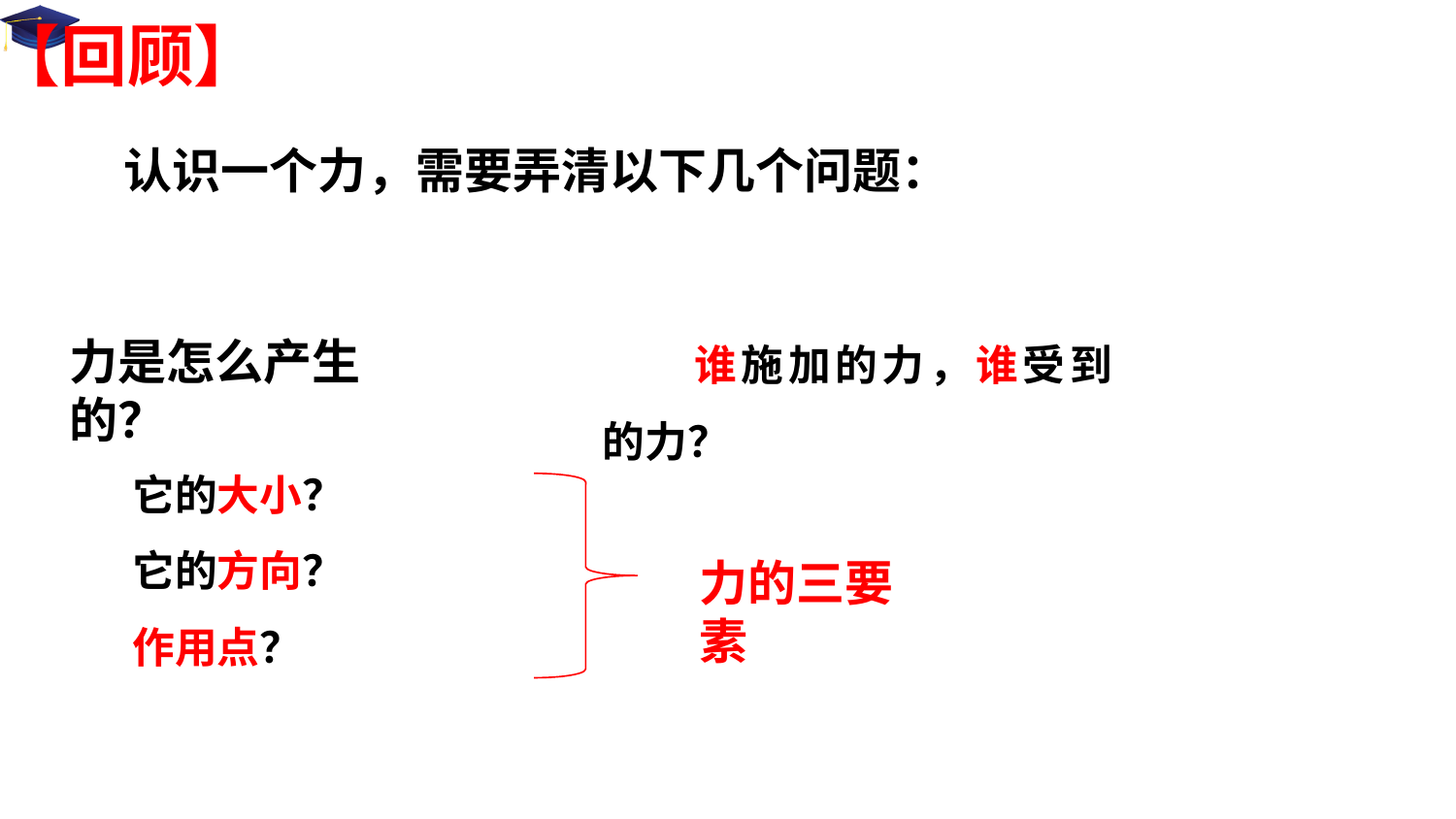

【回顾】
认识一个力，需要弄清以下几个问题：
谁施加的力，谁受到的力？
力是怎么产生的？
它的大小？
它的方向？
作用点？

力的三要素